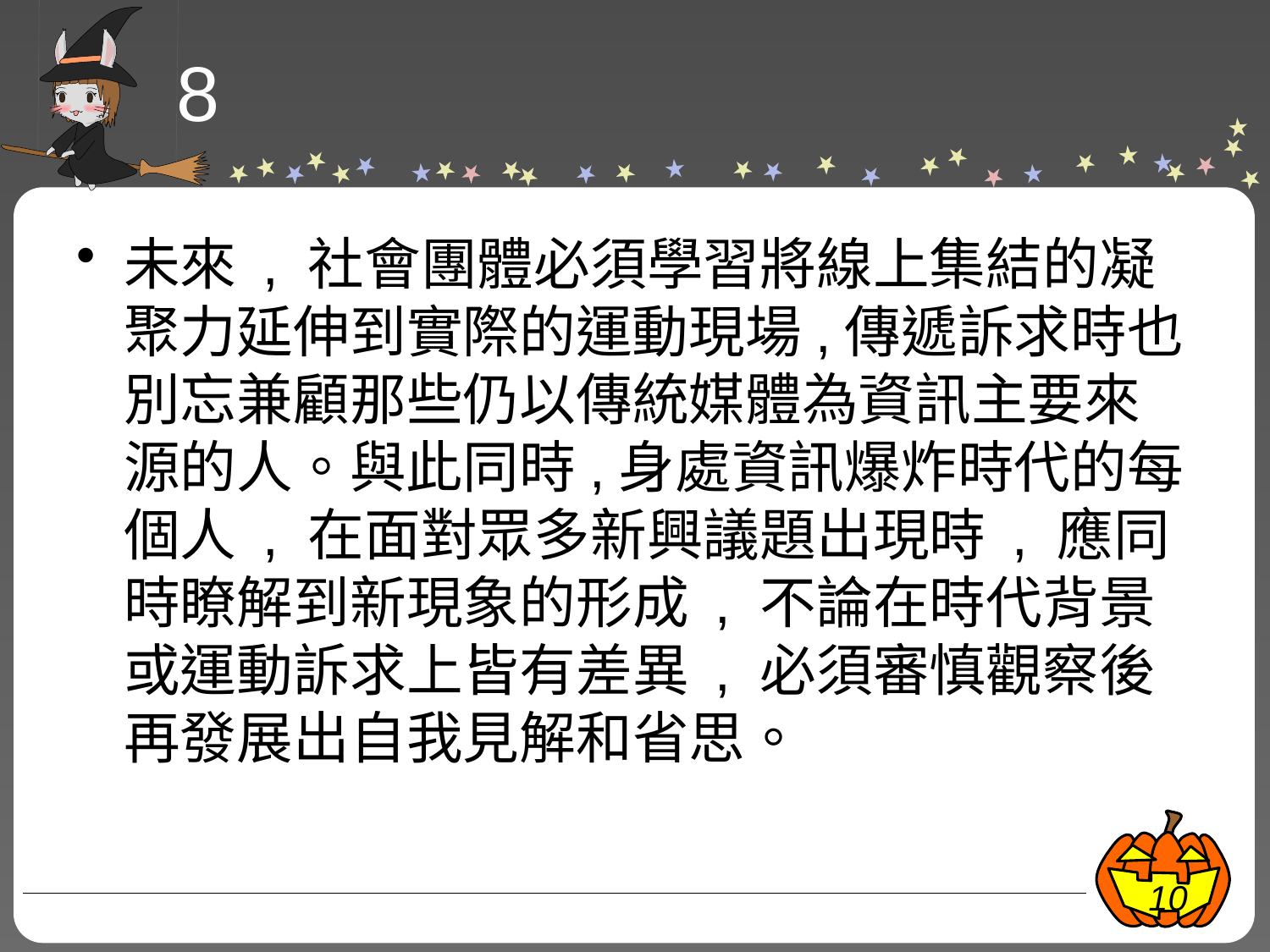

# 8
未來 , 社會團體必須學習將線上集結的凝聚力延伸到實際的運動現場,傳遞訴求時也別忘兼顧那些仍以傳統媒體為資訊主要來源的人。與此同時,身處資訊爆炸時代的每個人 , 在面對眾多新興議題出現時 , 應同時瞭解到新現象的形成 , 不論在時代背景或運動訴求上皆有差異 , 必須審慎觀察後再發展出自我見解和省思。

10